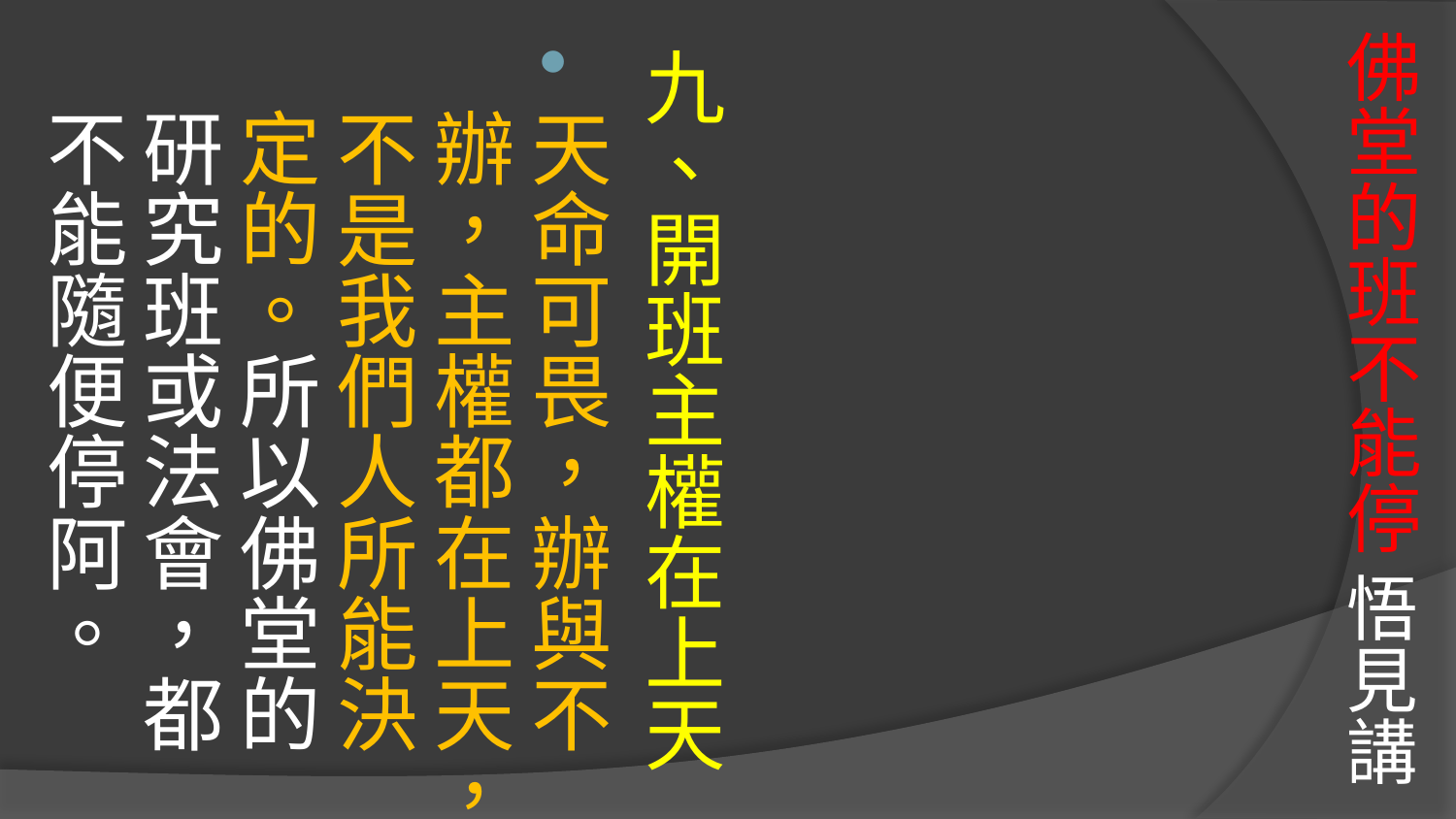

# 佛堂的班不能停 悟見講
九、開班主權在上天
天命可畏，辦與不辦，主權都在上天，不是我們人所能決定的。所以佛堂的研究班或法會，都不能隨便停阿。